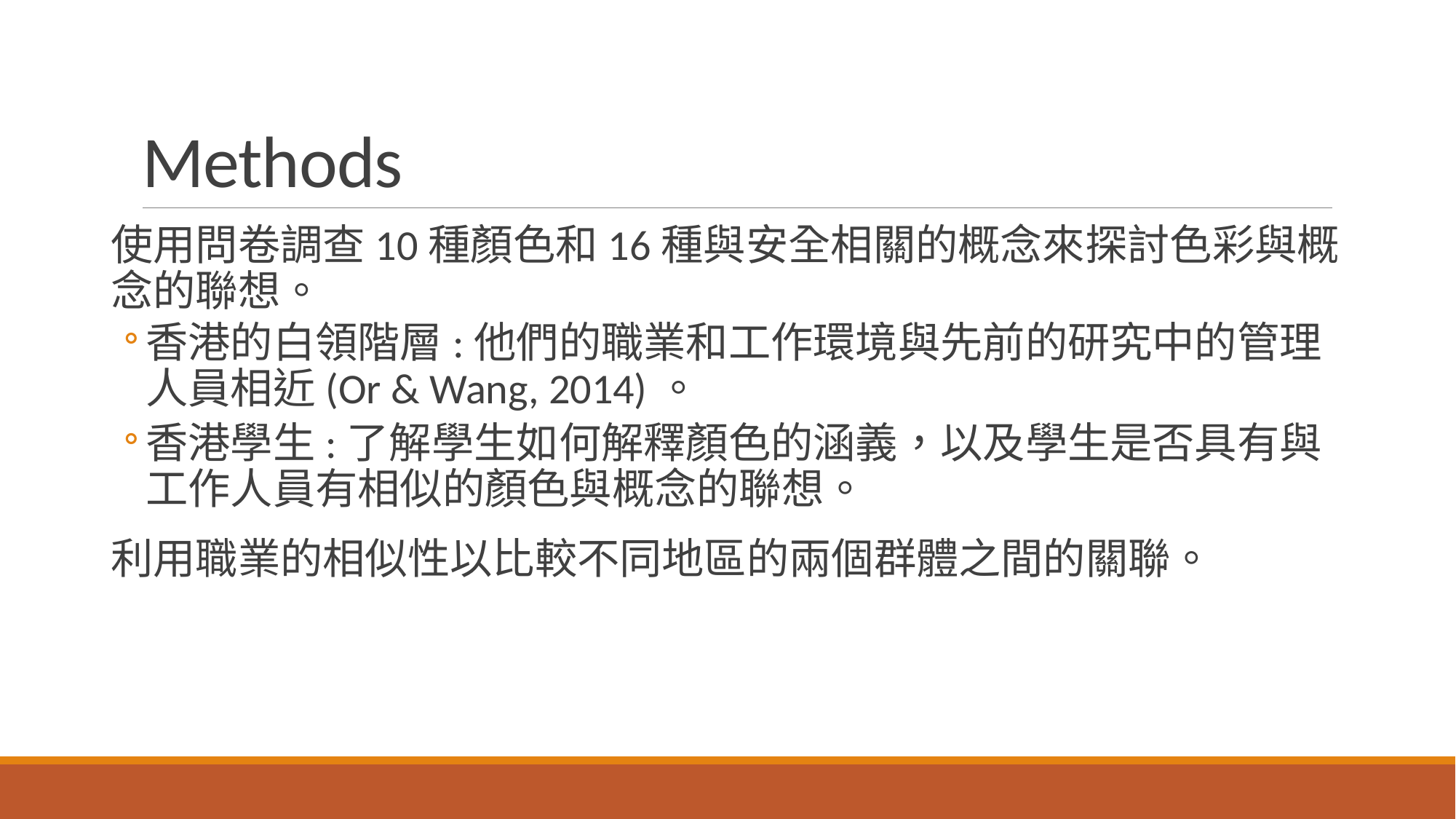

# Methods
使用問卷調查10種顏色和16種與安全相關的概念來探討色彩與概念的聯想。
香港的白領階層:他們的職業和工作環境與先前的研究中的管理人員相近(Or & Wang, 2014)。
香港學生:了解學生如何解釋顏色的涵義，以及學生是否具有與工作人員有相似的顏色與概念的聯想。
利用職業的相似性以比較不同地區的兩個群體之間的關聯。